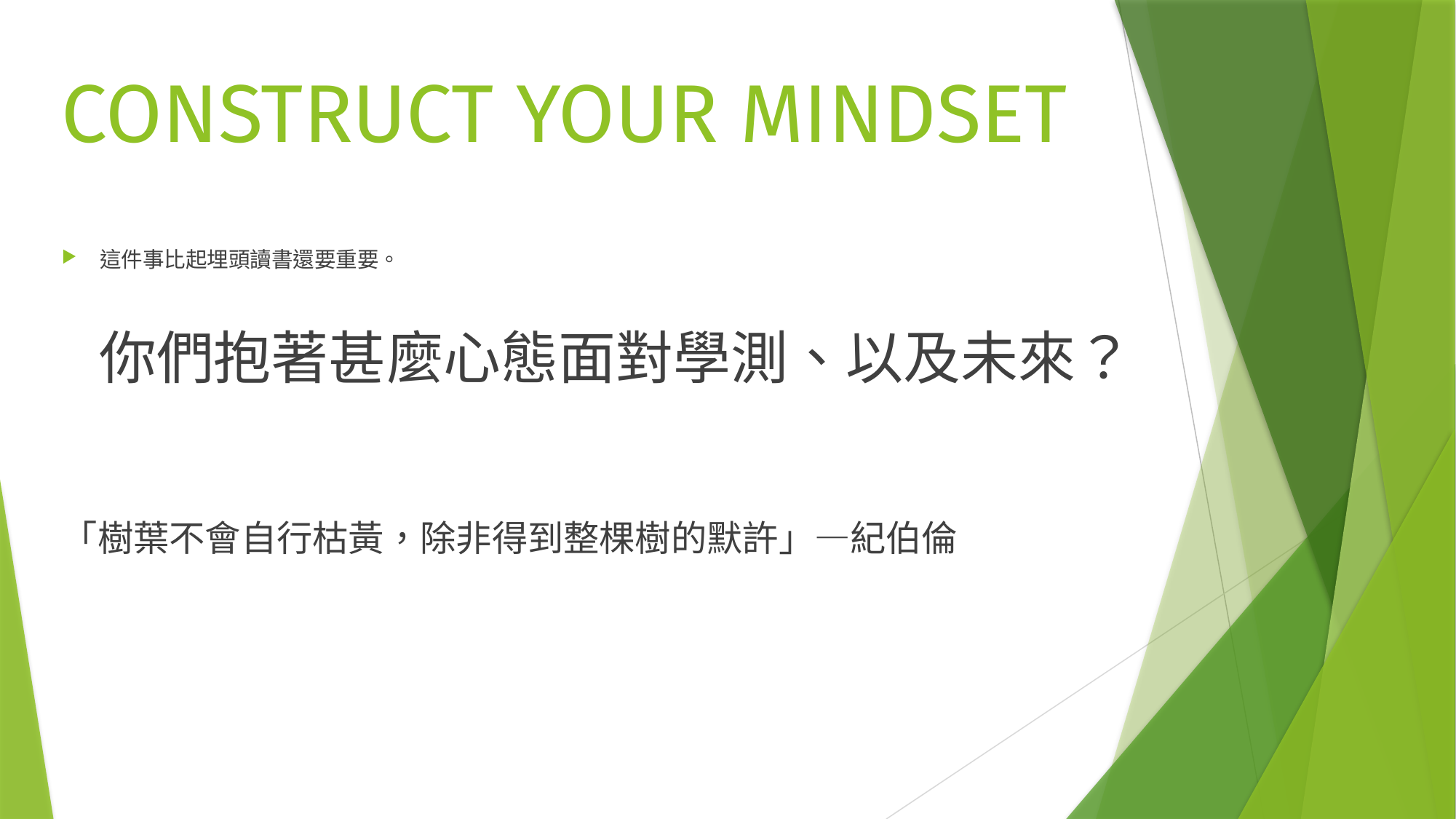

# CONSTRUCT YOUR MINDSET
這件事比起埋頭讀書還要重要。

       你們抱著甚麼心態面對學測、以及未來？

「樹葉不會自行枯黃，除非得到整棵樹的默許」—紀伯倫